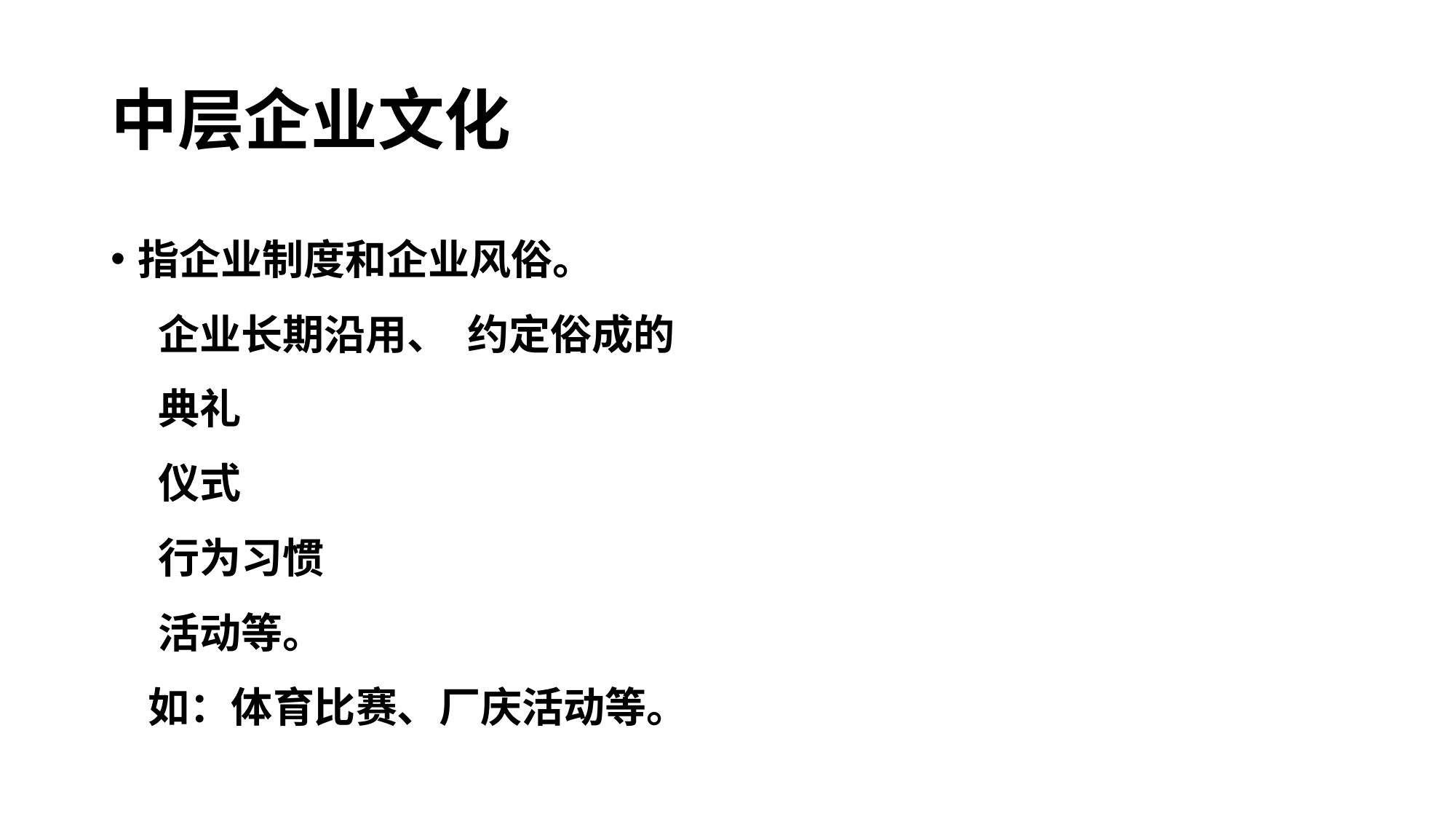

中层企业文化
指企业制度和企业风俗。
   企业长期沿用、  约定俗成的
   典礼
   仪式
   行为习惯
   活动等。
  如：体育比赛、厂庆活动等。